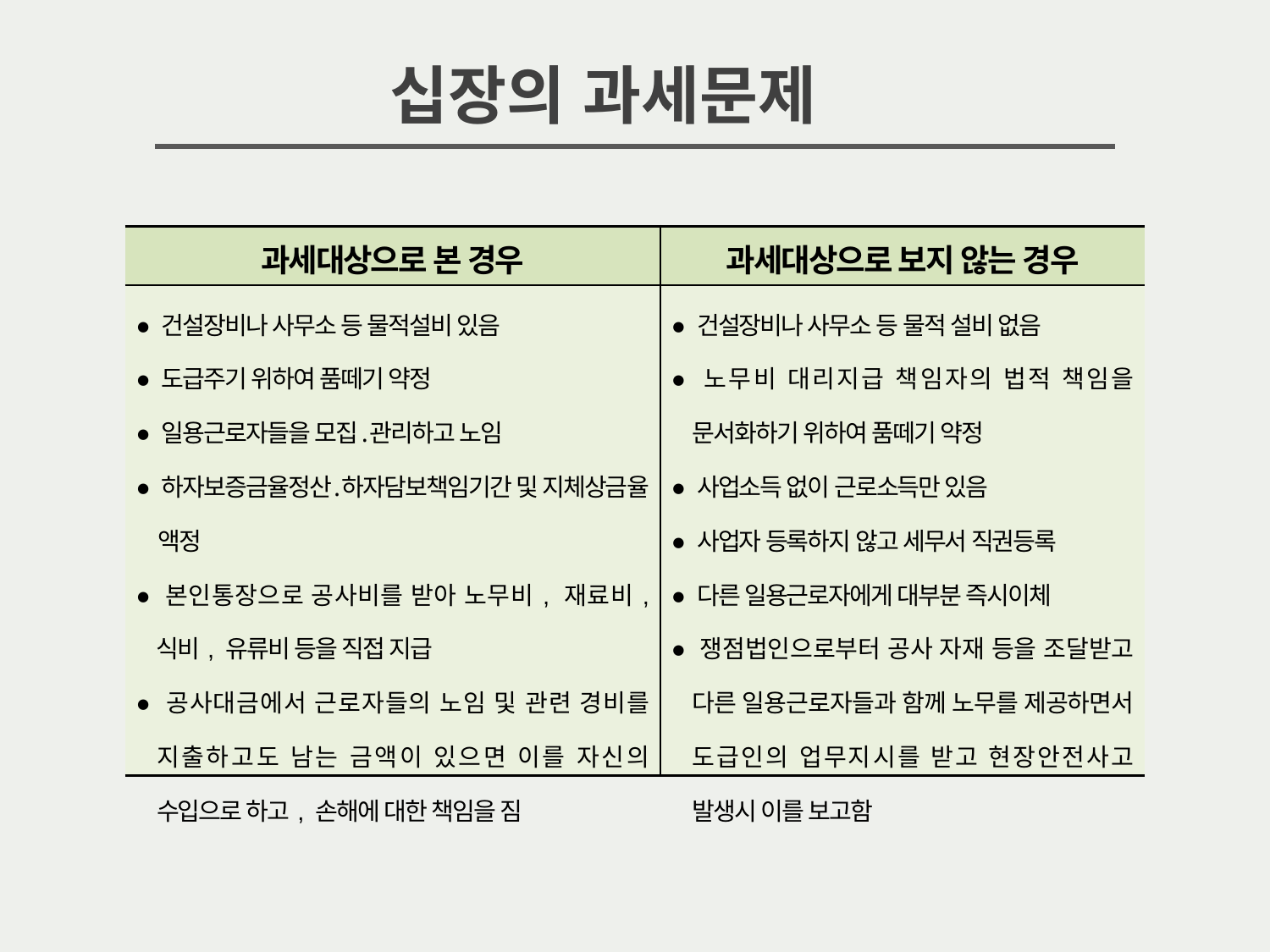

십장의 과세문제
| 과세대상으로 본 경우 | 과세대상으로 보지 않는 경우 |
| --- | --- |
| ⦁ 건설장비나 사무소 등 물적설비 있음 ⦁ 도급주기 위하여 품떼기 약정 ⦁ 일용근로자들을 모집․관리하고 노임 ⦁ 하자보증금율정산․하자담보책임기간 및 지체상금율 액정 ⦁ 본인통장으로 공사비를 받아 노무비, 재료비, 식비, 유류비 등을 직접 지급 ⦁ 공사대금에서 근로자들의 노임 및 관련 경비를 지출하고도 남는 금액이 있으면 이를 자신의 수입으로 하고, 손해에 대한 책임을 짐 | ⦁ 건설장비나 사무소 등 물적 설비 없음 ⦁ 노무비 대리지급 책임자의 법적 책임을 문서화하기 위하여 품떼기 약정 ⦁ 사업소득 없이 근로소득만 있음 ⦁ 사업자 등록하지 않고 세무서 직권등록 ⦁ 다른 일용근로자에게 대부분 즉시이체 ⦁ 쟁점법인으로부터 공사 자재 등을 조달받고 다른 일용근로자들과 함께 노무를 제공하면서 도급인의 업무지시를 받고 현장안전사고 발생시 이를 보고함 |